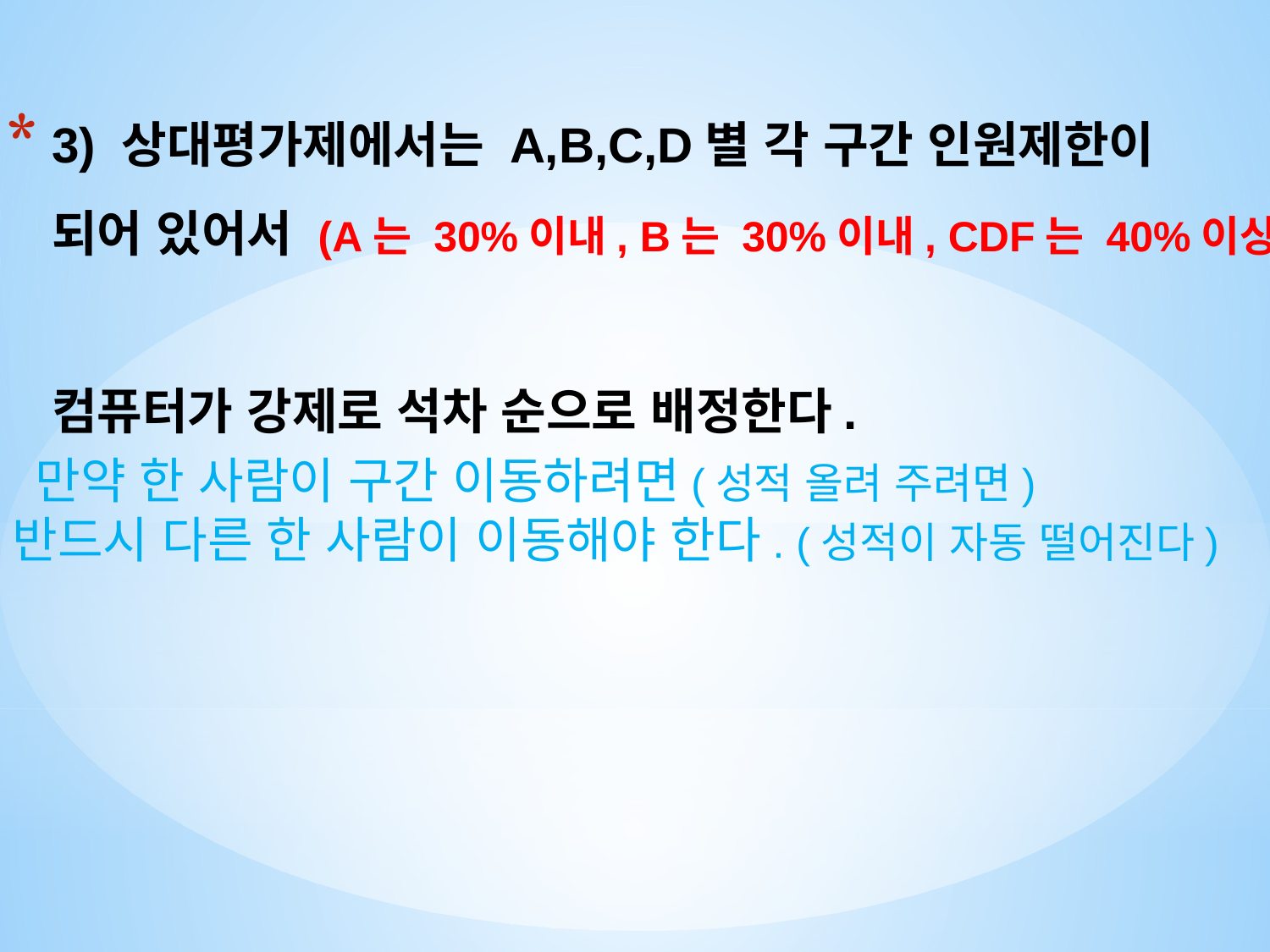

# 3) 상대평가제에서는 A,B,C,D별 각 구간 인원제한이 되어 있어서 (A는 30%이내, B는 30%이내, CDF는 40%이상) 컴퓨터가 강제로 석차 순으로 배정한다.
 만약 한 사람이 구간 이동하려면(성적 올려 주려면)
반드시 다른 한 사람이 이동해야 한다. (성적이 자동 떨어진다)